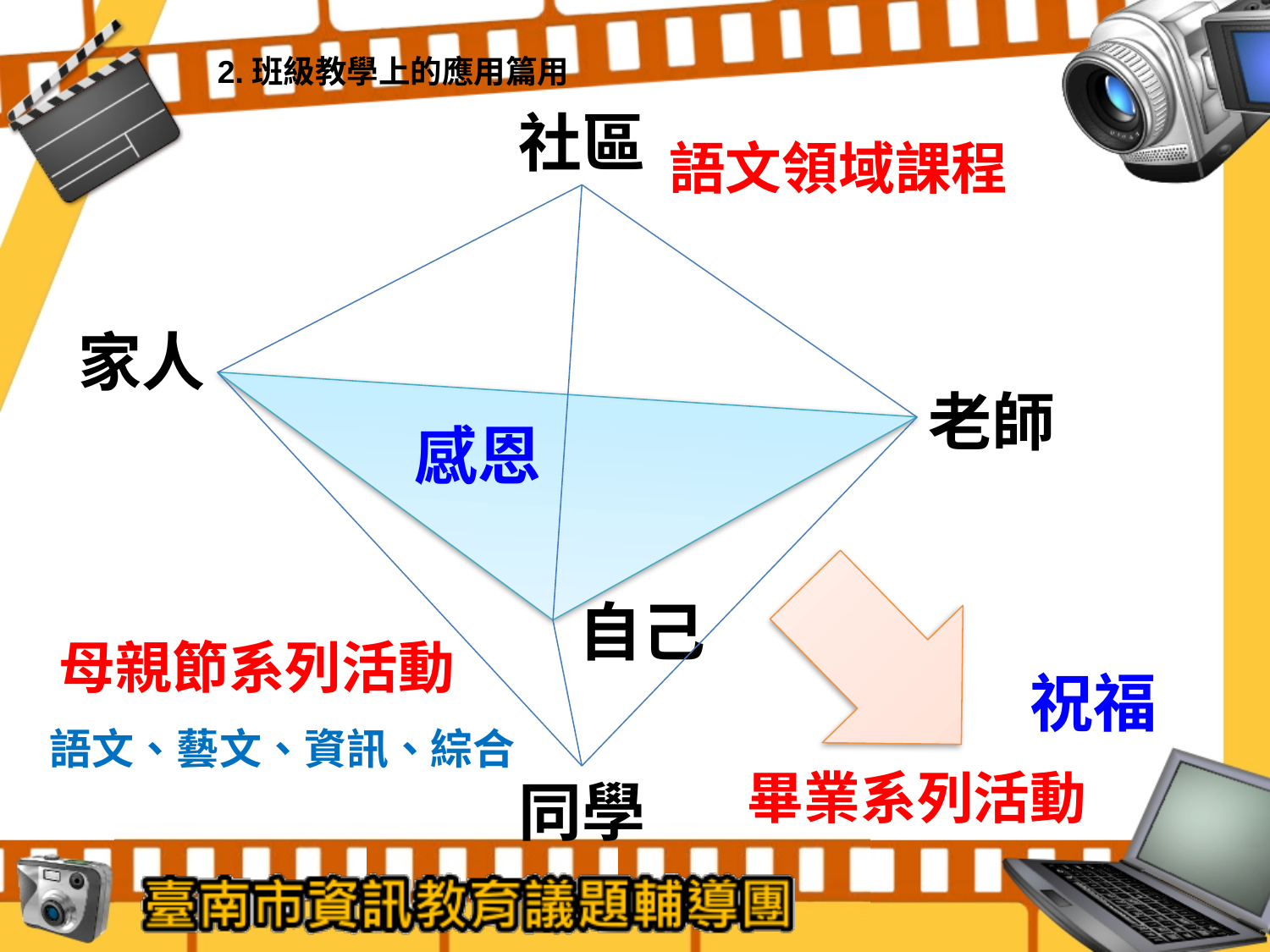

2.班級教學上的應用篇用
社區
語文領域課程
家人
老師

感恩

自己
母親節系列活動
祝福
語文、藝文、資訊、綜合
畢業系列活動
同學